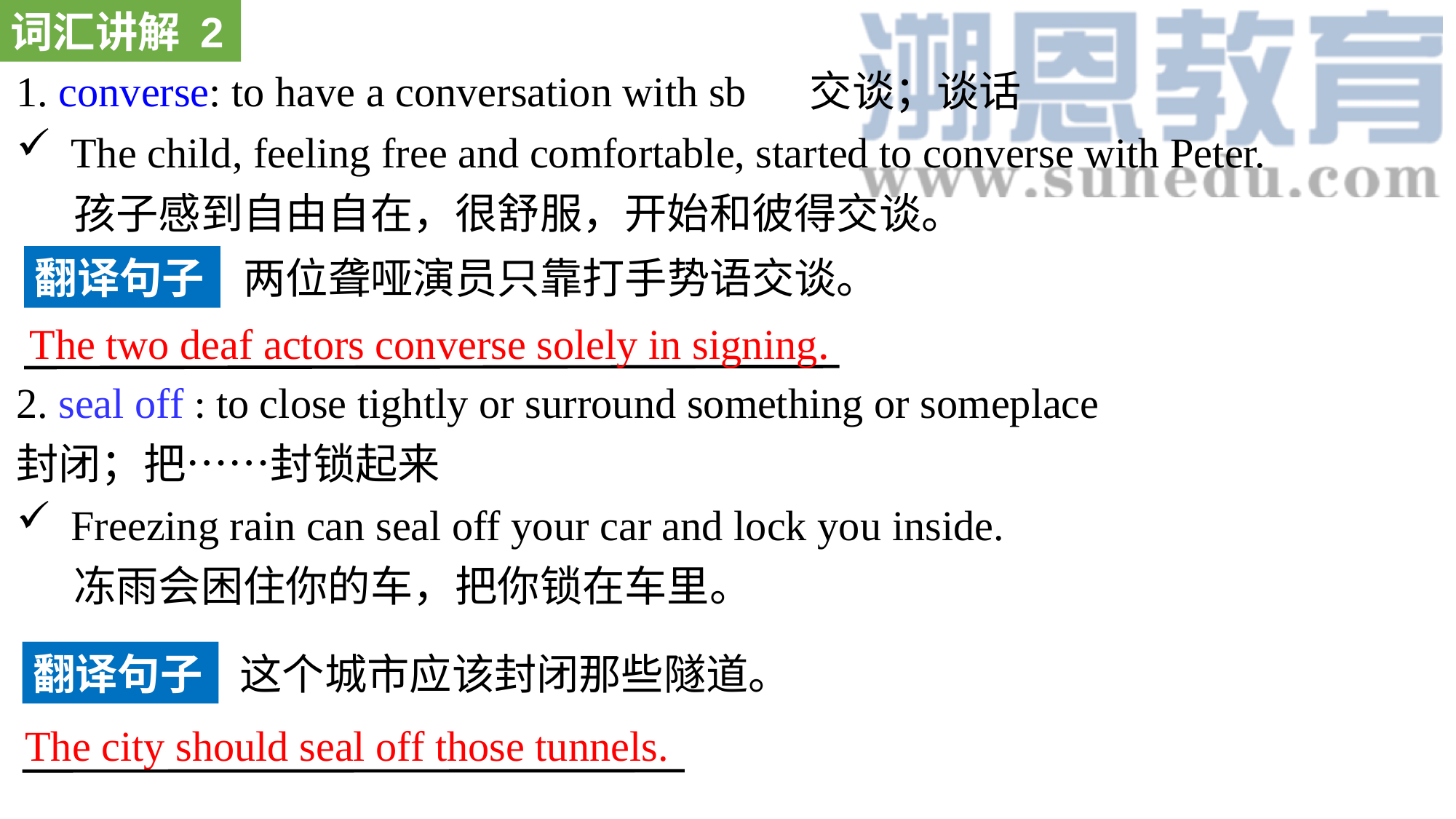

词汇讲解 2
1. converse: to have a conversation with sb     交谈；谈话
The child, feeling free and comfortable, started to converse with Peter.
     孩子感到自由自在，很舒服，开始和彼得交谈。

2. seal off : to close tightly or surround something or someplace
封闭；把……封锁起来
Freezing rain can seal off your car and lock you inside.
     冻雨会困住你的车，把你锁在车里。

翻译句子
两位聋哑演员只靠打手势语交谈。
The two deaf actors converse solely in signing.
翻译句子
这个城市应该封闭那些隧道。
The city should seal off those tunnels.